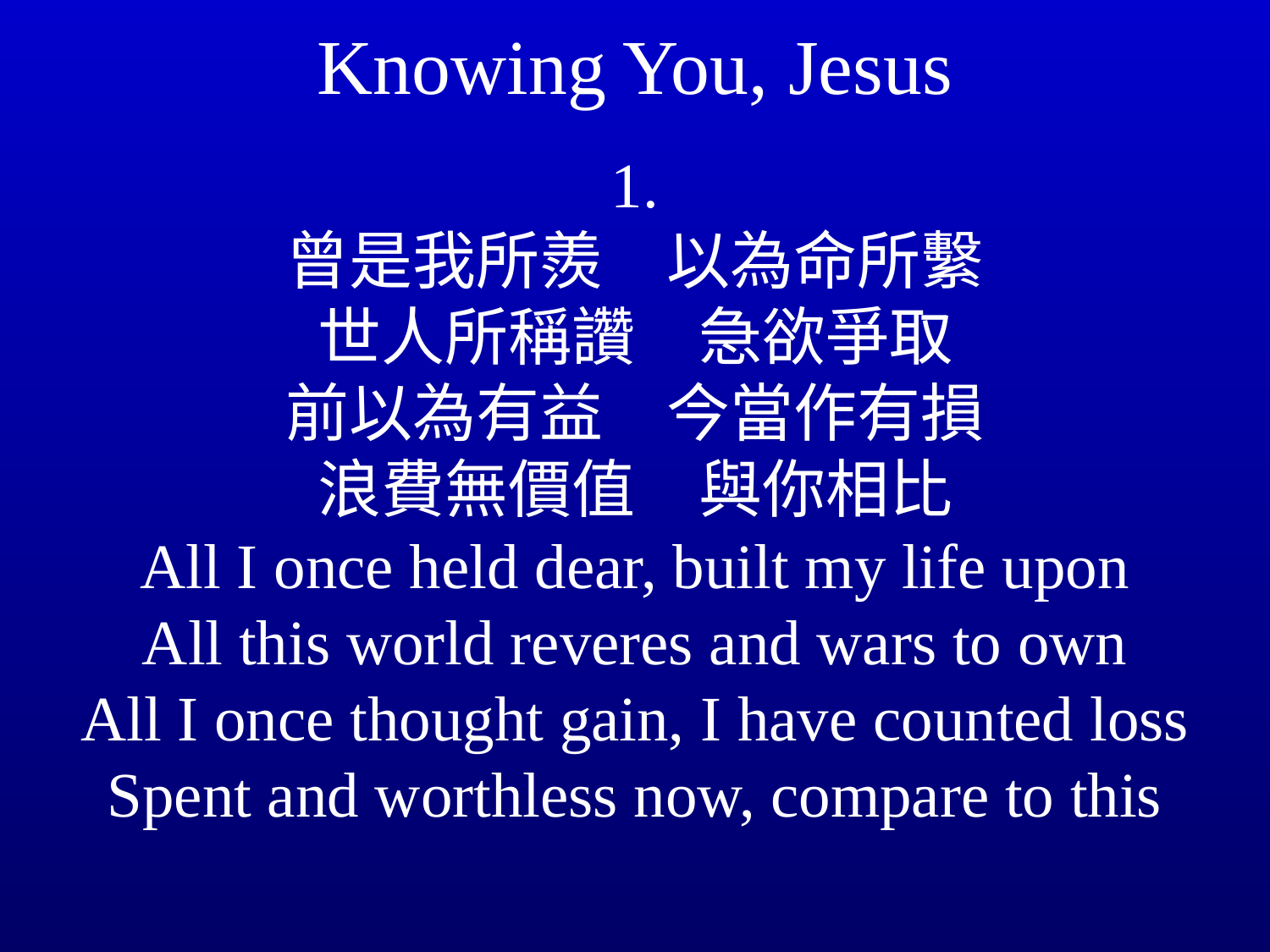

# Knowing You, Jesus
1.
曾是我所羨	以為命所繫
世人所稱讚	急欲爭取
前以為有益	今當作有損
浪費無價值	與你相比
All I once held dear, built my life upon
All this world reveres and wars to own
All I once thought gain, I have counted loss
Spent and worthless now, compare to this